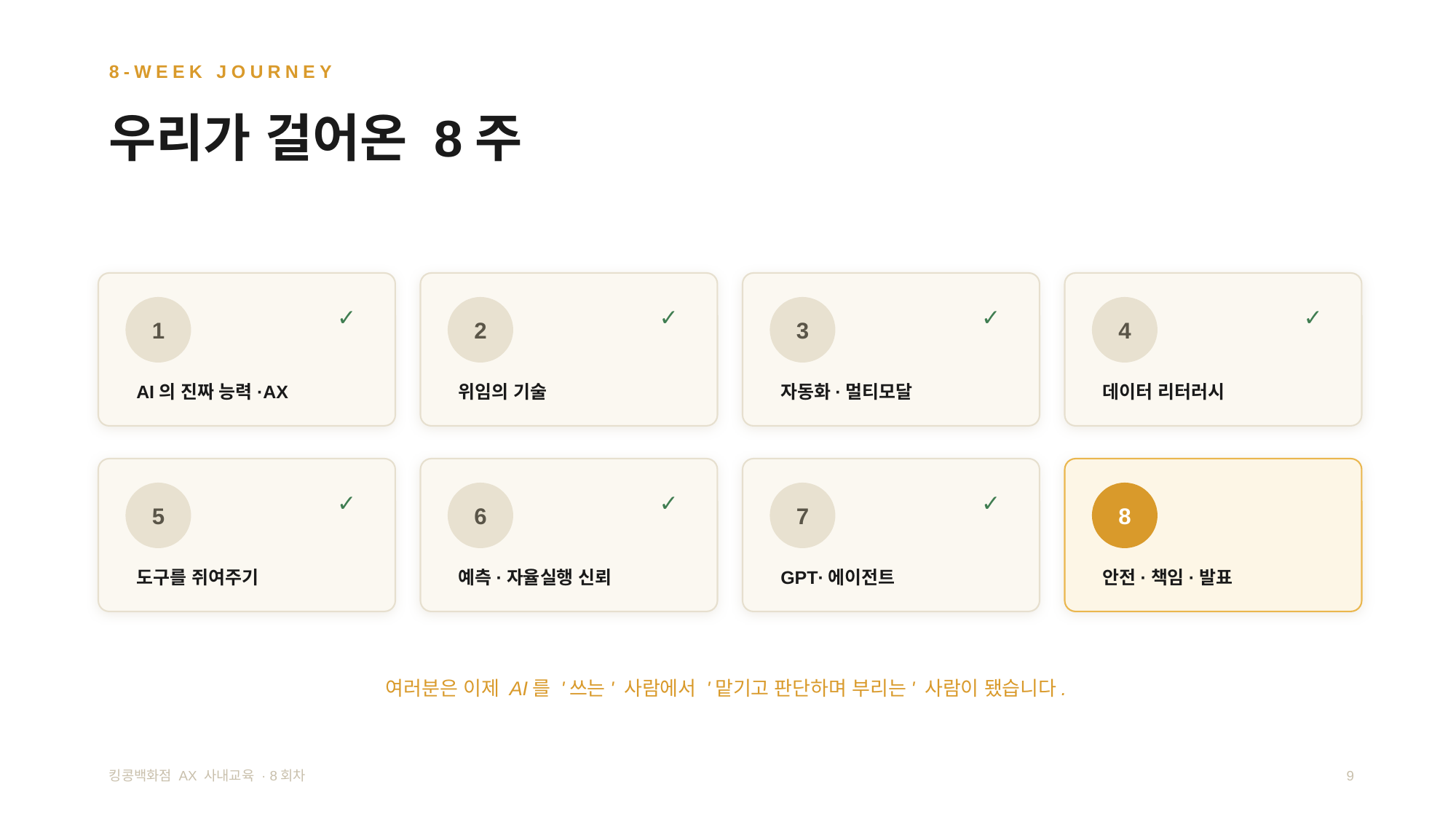

8-WEEK JOURNEY
우리가 걸어온 8주

✓
✓
✓
✓

1

2

3

4
AI의 진짜 능력·AX
위임의 기술
자동화·멀티모달
데이터 리터러시

✓
✓
✓

5

6

7

8
도구를 쥐여주기
예측·자율실행 신뢰
GPT·에이전트
안전·책임·발표
여러분은 이제 AI를 '쓰는' 사람에서 '맡기고 판단하며 부리는' 사람이 됐습니다.
킹콩백화점 AX 사내교육 · 8회차
9